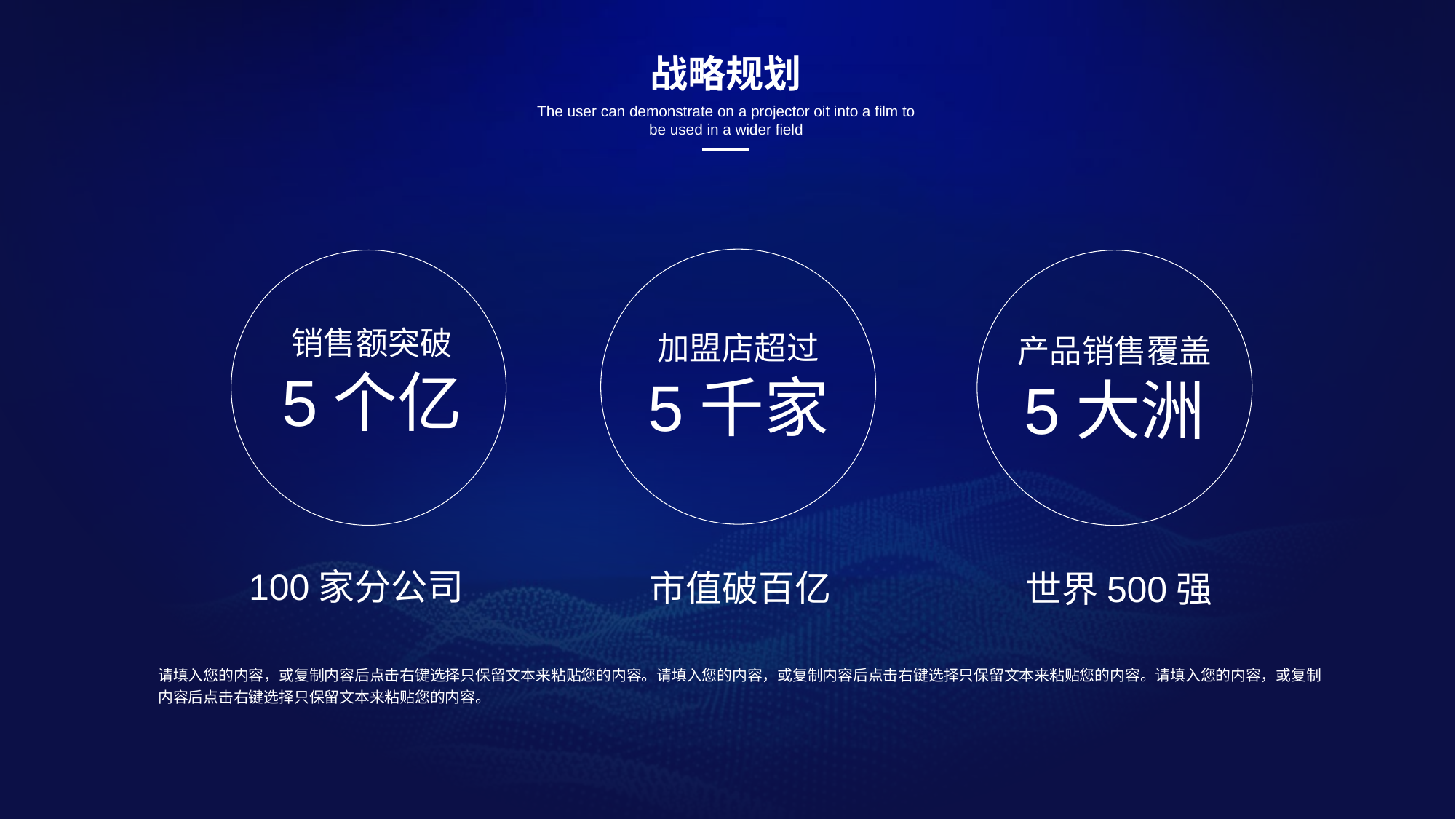

战略规划
The user can demonstrate on a projector oit into a film to be used in a wider field

销售额突破
5个亿
加盟店超过
5千家
产品销售覆盖
5大洲
100家分公司
市值破百亿
世界500强
请填入您的内容，或复制内容后点击右键选择只保留文本来粘贴您的内容。请填入您的内容，或复制内容后点击右键选择只保留文本来粘贴您的内容。请填入您的内容，或复制内容后点击右键选择只保留文本来粘贴您的内容。